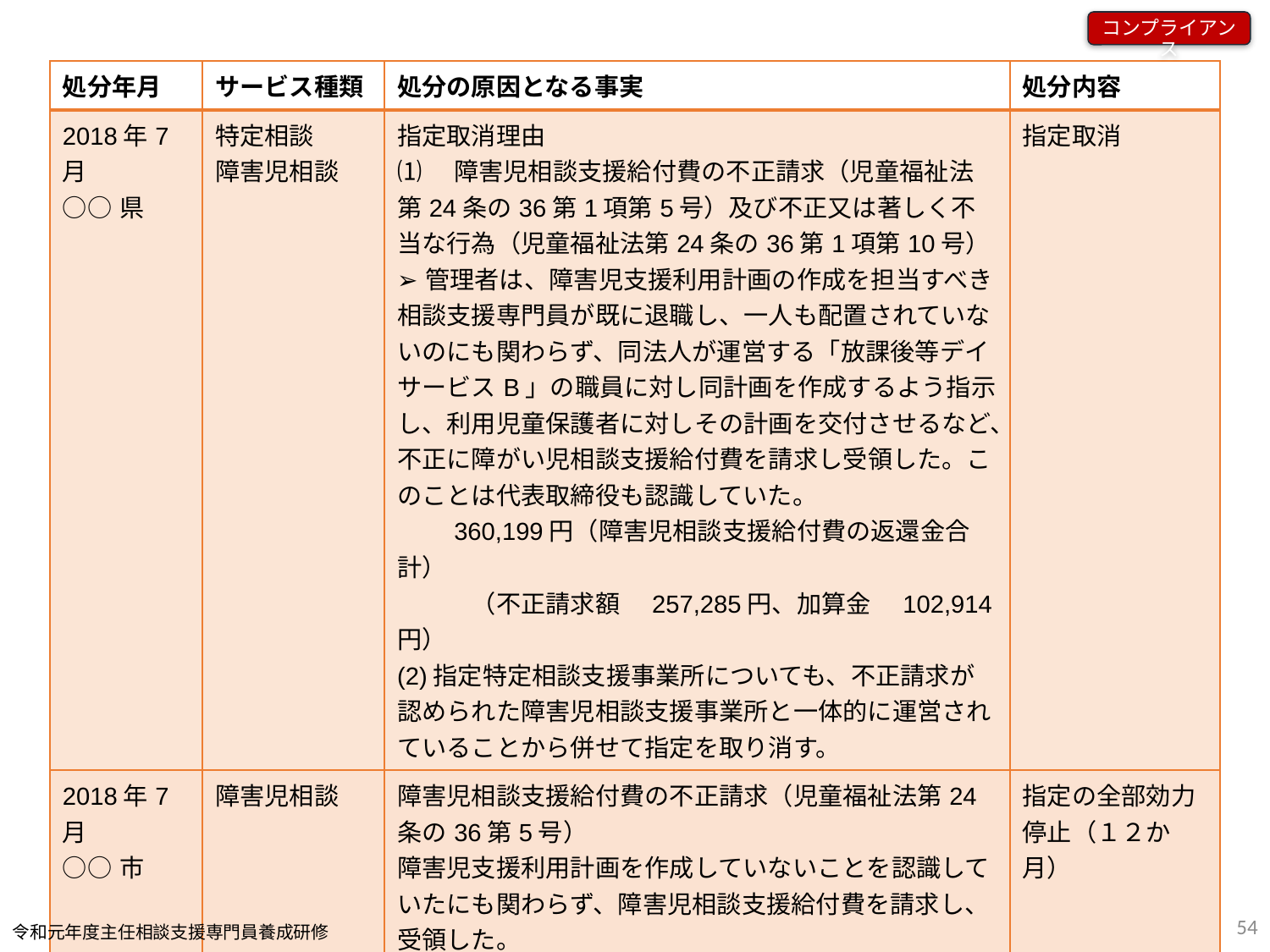

コンプライアンス
| 処分年月 | サービス種類 | 処分の原因となる事実 | 処分内容 |
| --- | --- | --- | --- |
| 2018年7月 ○○県 | 特定相談 障害児相談 | 指定取消理由 ⑴　障害児相談支援給付費の不正請求（児童福祉法第24条の36第1項第5号）及び不正又は著しく不当な行為（児童福祉法第24条の36第1項第10号） ➢管理者は、障害児支援利用計画の作成を担当すべき相談支援専門員が既に退職し、一人も配置されていないのにも関わらず、同法人が運営する「放課後等デイサービスB」の職員に対し同計画を作成するよう指示し、利用児童保護者に対しその計画を交付させるなど、不正に障がい児相談支援給付費を請求し受領した。このことは代表取締役も認識していた。 　　360,199円（障害児相談支援給付費の返還金合計） 　　　（不正請求額　257,285円、加算金　102,914円） (2)指定特定相談支援事業所についても、不正請求が認められた障害児相談支援事業所と一体的に運営されていることから併せて指定を取り消す。 | 指定取消 |
| 2018年7月 ○○市 | 障害児相談 | 障害児相談支援給付費の不正請求（児童福祉法第24条の36第5号） 障害児支援利用計画を作成していないことを認識していたにも関わらず、障害児相談支援給付費を請求し、受領した。 | 指定の全部効力 停止（１２か月） |
| ○人員基準を満たさないもの。労働実態のあるような虚偽の申請。 ○不正な請求（行っていないのに行ったことに、実施していないのに実施したことに、満たさないのに満たしたことに…） ○実態のない職員やサービス、加算等々 |  |  |  |
54
令和元年度主任相談支援専門員養成研修